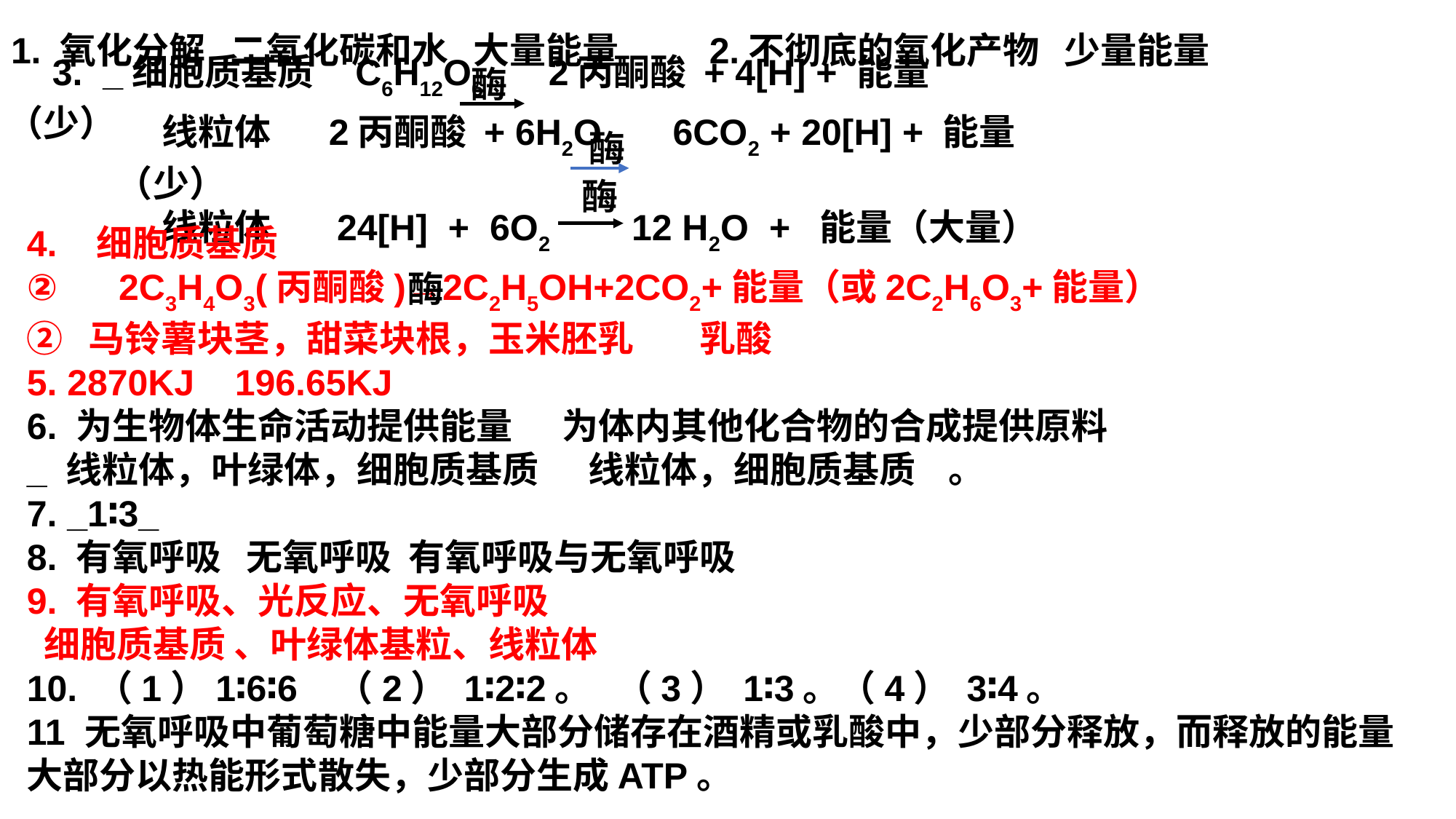

1. 氧化分解   二氧化碳和水   大量能量          2.不彻底的氧化产物   少量能量

3.  _细胞质基质    C6H12O6         2丙酮酸 + 4[H] + 能量（少）

酶

线粒体      2丙酮酸 + 6H2O       6CO2 + 20[H] + 能量（少）
线粒体       24[H]  +  6O2        12 H2O  +  能量（大量）

酶
酶
4.   细胞质基质
②      2C3H4O3(丙酮酸)→2C2H5OH+2CO2+能量（或2C2H6O3+能量）
②  马铃薯块茎，甜菜块根，玉米胚乳        乳酸
5. 2870KJ    196.65KJ
6. 为生物体生命活动提供能量      为体内其他化合物的合成提供原料
_ 线粒体，叶绿体，细胞质基质      线粒体，细胞质基质    。
7. _1∶3_
8. 有氧呼吸   无氧呼吸  有氧呼吸与无氧呼吸
9. 有氧呼吸、光反应、无氧呼吸
 细胞质基质 、叶绿体基粒、线粒体
10. （1）1∶6∶6   （2） 1∶2∶2。   （3） 1∶3。（4） 3∶4。
11 无氧呼吸中葡萄糖中能量大部分储存在酒精或乳酸中，少部分释放，而释放的能量
大部分以热能形式散失，少部分生成ATP。

酶